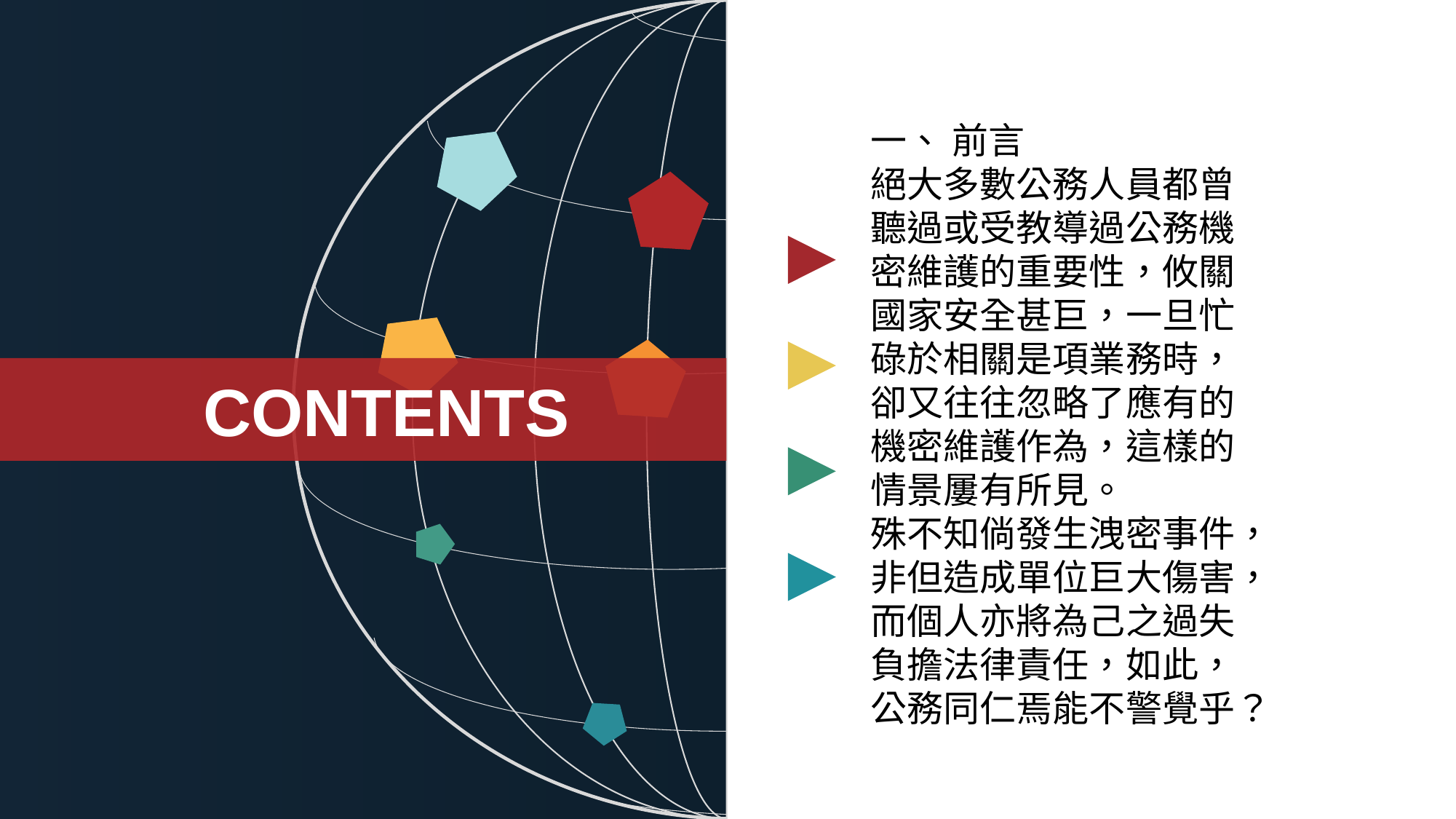

一、 前言
絕大多數公務人員都曾聽過或受教導過公務機密維護的重要性，攸關國家安全甚巨，一旦忙碌於相關是項業務時，卻又往往忽略了應有的機密維護作為，這樣的情景屢有所見。
殊不知倘發生洩密事件，非但造成單位巨大傷害，而個人亦將為己之過失負擔法律責任，如此，公務同仁焉能不警覺乎？

CONTENTS